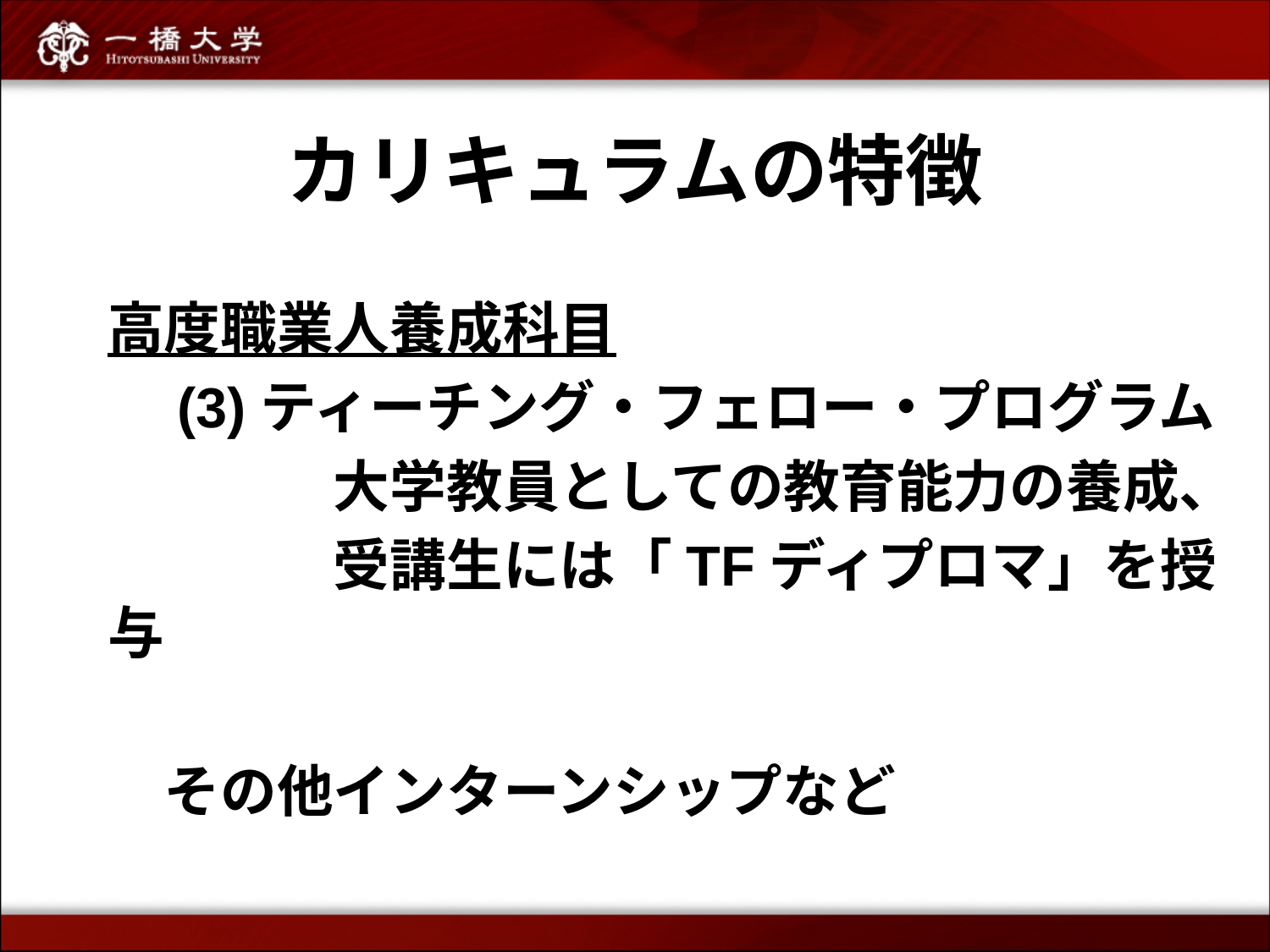

# カリキュラムの特徴
高度職業人養成科目
　(3)ティーチング・フェロー・プログラム
　　　　大学教員としての教育能力の養成、
　　　　受講生には「TFディプロマ」を授与

　その他インターンシップなど